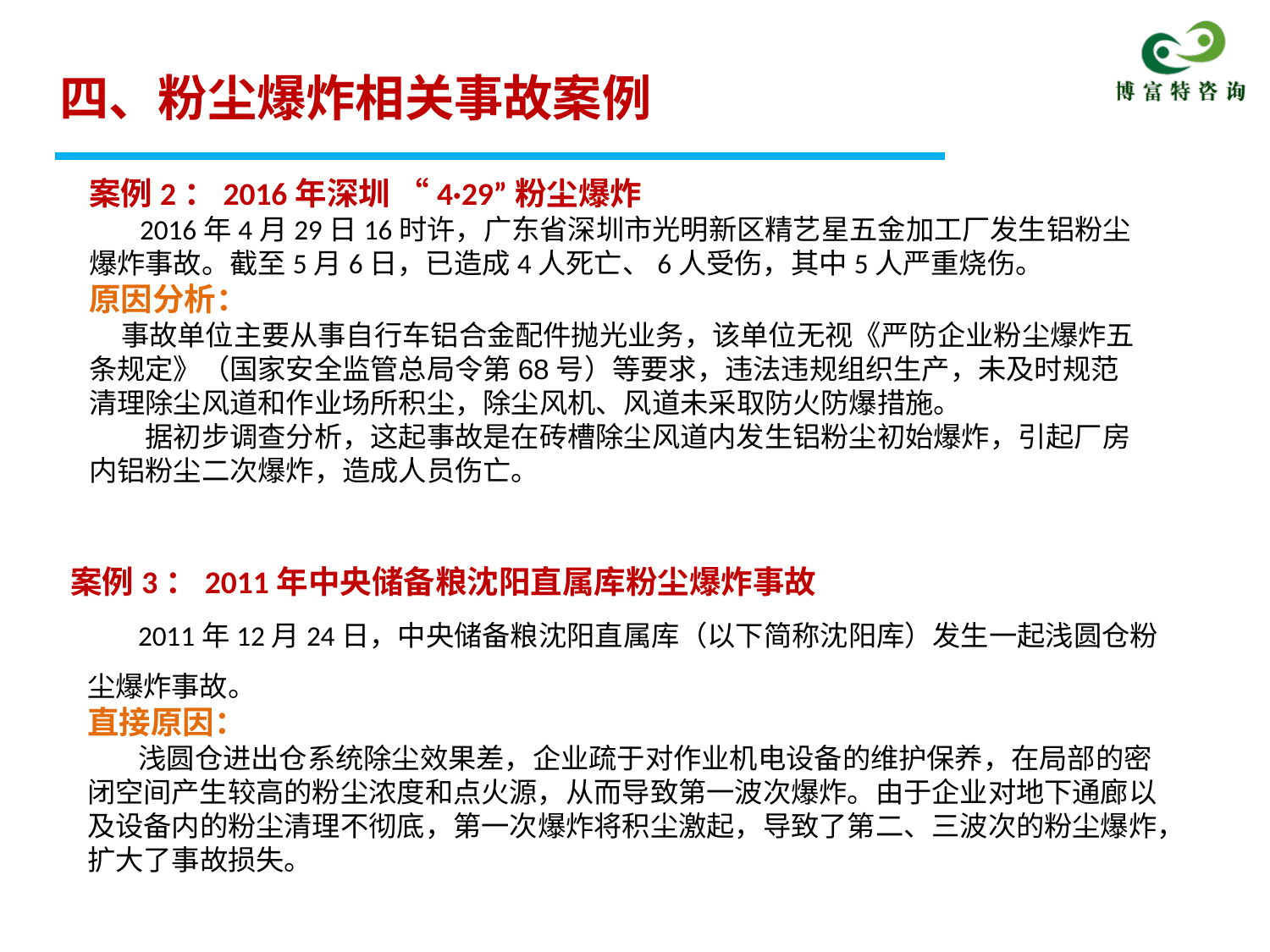

四、粉尘爆炸相关事故案例
案例2：2016年深圳 “4·29”粉尘爆炸
        2016年4月29日16时许，广东省深圳市光明新区精艺星五金加工厂发生铝粉尘爆炸事故。截至5月6日，已造成4人死亡、6人受伤，其中5人严重烧伤。
原因分析：
    事故单位主要从事自行车铝合金配件抛光业务，该单位无视《严防企业粉尘爆炸五条规定》（国家安全监管总局令第68号）等要求，违法违规组织生产，未及时规范清理除尘风道和作业场所积尘，除尘风机、风道未采取防火防爆措施。
　　据初步调查分析，这起事故是在砖槽除尘风道内发生铝粉尘初始爆炸，引起厂房内铝粉尘二次爆炸，造成人员伤亡。
案例3：2011年中央储备粮沈阳直属库粉尘爆炸事故
        2011年12月24日，中央储备粮沈阳直属库（以下简称沈阳库）发生一起浅圆仓粉尘爆炸事故。
直接原因：
       浅圆仓进出仓系统除尘效果差，企业疏于对作业机电设备的维护保养，在局部的密闭空间产生较高的粉尘浓度和点火源，从而导致第一波次爆炸。由于企业对地下通廊以及设备内的粉尘清理不彻底，第一次爆炸将积尘激起，导致了第二、三波次的粉尘爆炸，扩大了事故损失。